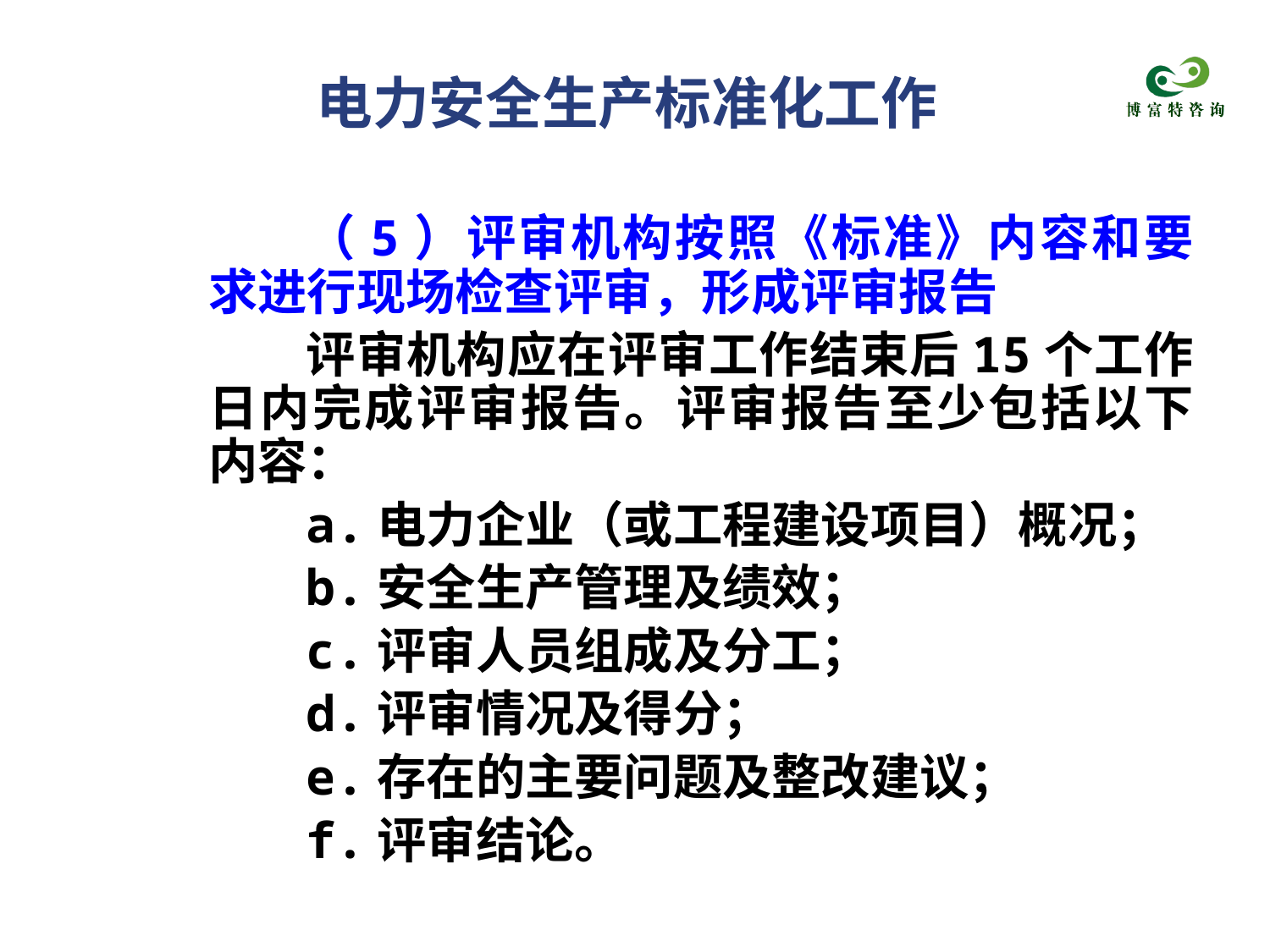

电力安全生产标准化工作
（5）评审机构按照《标准》内容和要求进行现场检查评审，形成评审报告
评审机构应在评审工作结束后15个工作日内完成评审报告。评审报告至少包括以下内容：
a.电力企业（或工程建设项目）概况；
b.安全生产管理及绩效；
c.评审人员组成及分工；
d.评审情况及得分；
e.存在的主要问题及整改建议；
f.评审结论。